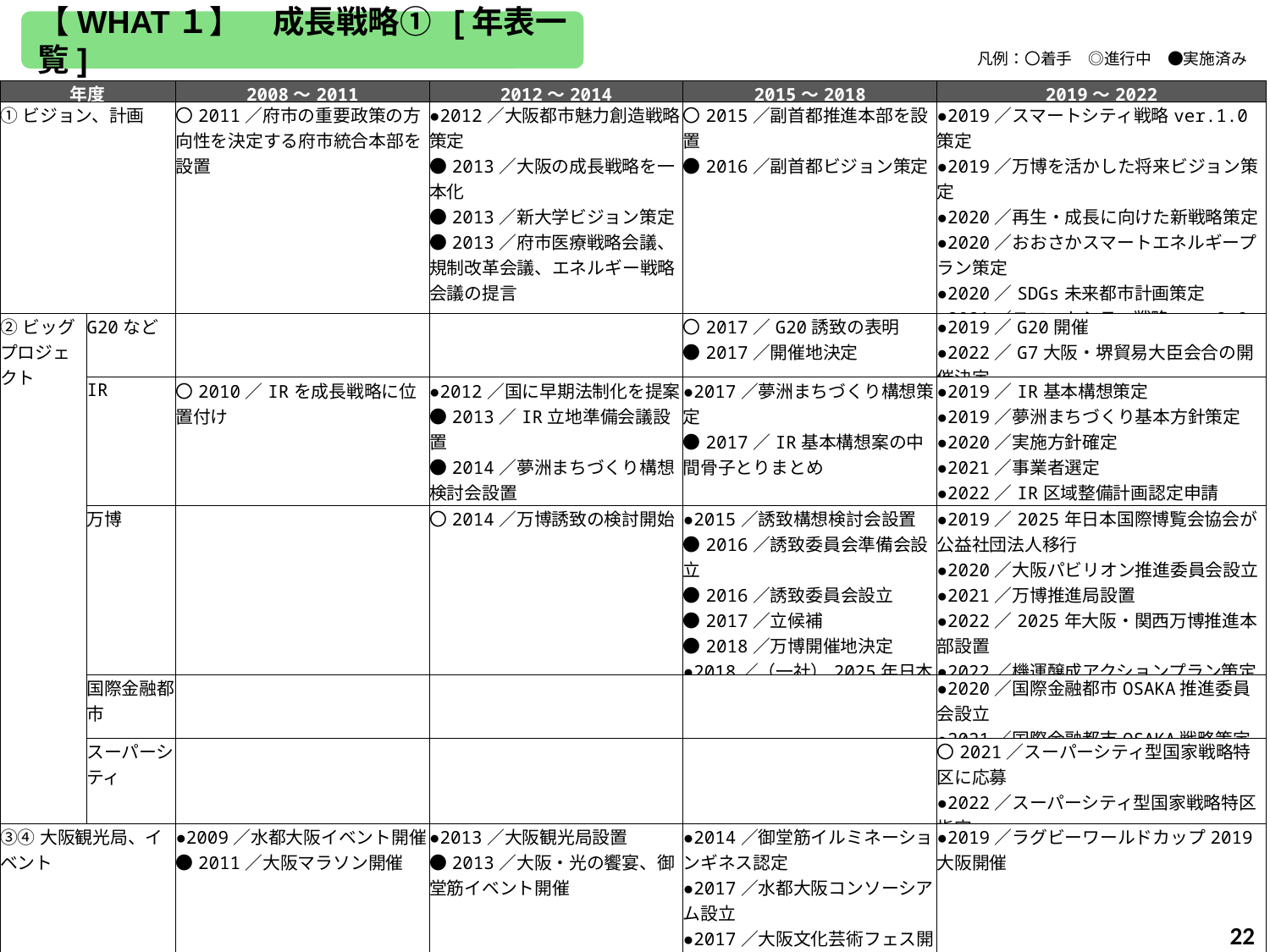

【WHAT１】　成長戦略①  [年表一覧]
　　　　凡例：〇着手　◎進行中　●実施済み
| 年度 |  | 2008～2011 | 2012～2014 | 2015～2018 | 2019～2022 |
| --- | --- | --- | --- | --- | --- |
| ①ビジョン、計画 |  | 〇2011／府市の重要政策の方向性を決定する府市統合本部を設置 | ●2012／大阪都市魅力創造戦略策定 ●2013／大阪の成長戦略を一本化 ●2013／新大学ビジョン策定 ●2013／府市医療戦略会議、規制改革会議、エネルギー戦略会議の提言 | 〇2015／副首都推進本部を設置 ●2016／副首都ビジョン策定 | ●2019／スマートシティ戦略ver.1.0策定 ●2019／万博を活かした将来ビジョン策定 ●2020／再生・成長に向けた新戦略策定 ●2020／おおさかスマートエネルギープラン策定 ●2020／SDGs未来都市計画策定 ●2021／スマートシティ戦略ver.2.0策定 |
| ②ビッグプロジェクト | G20など |  |  | 〇2017／G20誘致の表明 ●2017／開催地決定 | ●2019／G20開催 ●2022／G7大阪・堺貿易大臣会合の開催決定 |
|  | IR | 〇2010／IRを成長戦略に位置付け | ●2012／国に早期法制化を提案 ●2013／IR立地準備会議設置 ●2014／夢洲まちづくり構想検討会設置 ●2016／IR推進会議設置 | ●2017／夢洲まちづくり構想策定 ●2017／IR基本構想案の中間骨子とりまとめ | ●2019／IR基本構想策定 ●2019／夢洲まちづくり基本方針策定 ●2020／実施方針確定 ●2021／事業者選定 ●2022／IR区域整備計画認定申請 |
|  | 万博 |  | 〇2014／万博誘致の検討開始 | ●2015／誘致構想検討会設置 ●2016／誘致委員会準備会設立 ●2016／誘致委員会設立 ●2017／立候補 ●2018／万博開催地決定 ●2018／（一社）2025年日本国際博覧会協会設置 | ●2019／2025年日本国際博覧会協会が公益社団法人移行 ●2020／大阪パビリオン推進委員会設立 ●2021／万博推進局設置 ●2022／2025年大阪・関西万博推進本部設置 ●2022／機運醸成アクションプラン策定 ●2022／(一社)大阪パビリオン設立 |
|  | 国際金融都市 |  |  |  | ●2020／国際金融都市OSAKA推進委員会設立 ●2021／国際金融都市OSAKA戦略策定 |
|  | スーパーシティ |  |  |  | 〇2021／スーパーシティ型国家戦略特区に応募 ●2022／スーパーシティ型国家戦略特区指定 |
| ③④大阪観光局、イベント |  | ●2009／水都大阪イベント開催 ●2011／大阪マラソン開催 | ●2013／大阪観光局設置 ●2013／大阪・光の饗宴、御堂筋イベント開催 | ●2014／御堂筋イルミネーションギネス認定 ●2017／水都大阪コンソーシアム設立 ●2017／大阪文化芸術フェス開催 ●2017／大阪観光局が日本版DMO法人として登録 | ●2019／ラグビーワールドカップ2019大阪開催 |
22